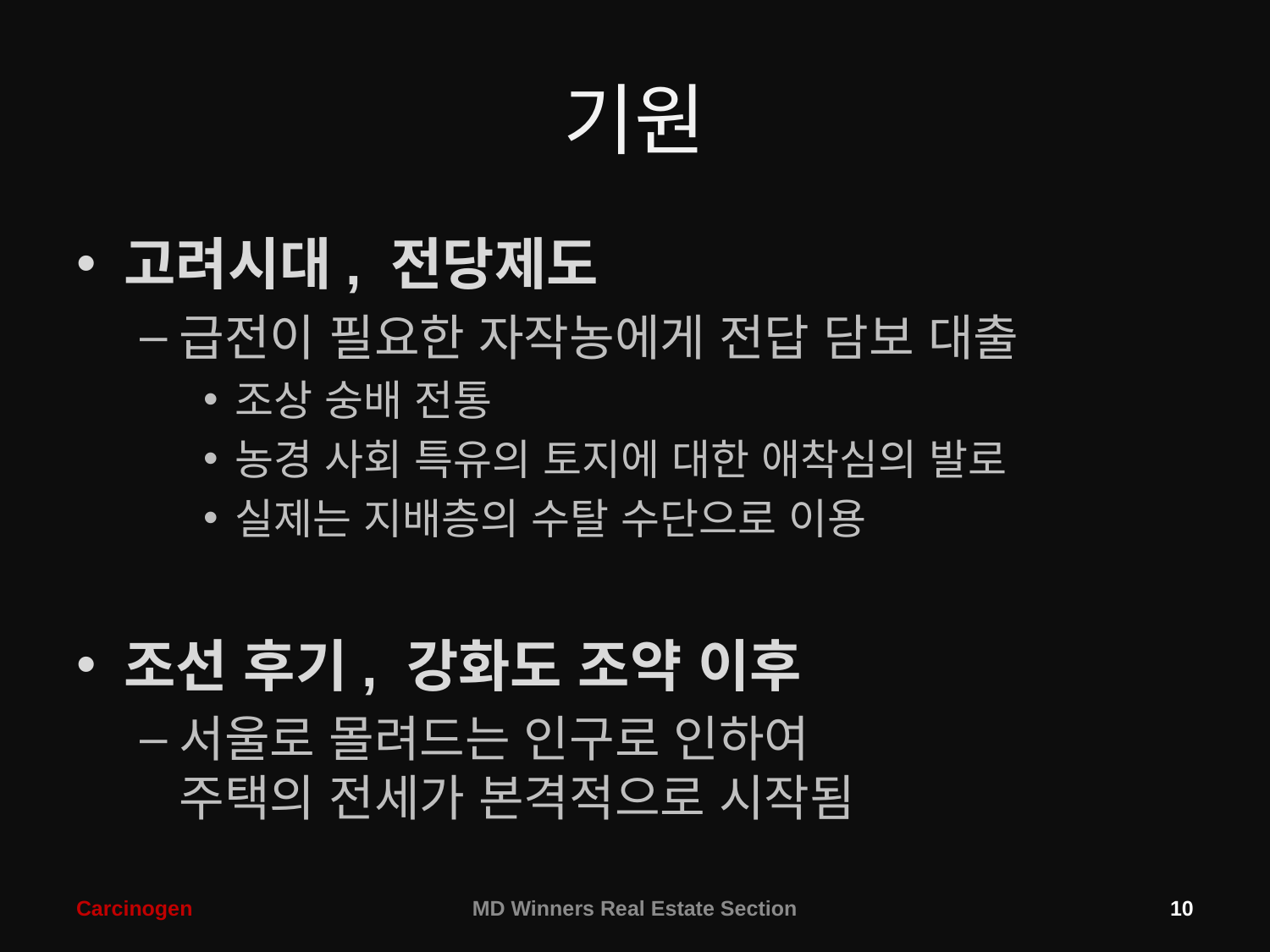

# 기원
고려시대, 전당제도
급전이 필요한 자작농에게 전답 담보 대출
조상 숭배 전통
농경 사회 특유의 토지에 대한 애착심의 발로
실제는 지배층의 수탈 수단으로 이용

조선 후기, 강화도 조약 이후
서울로 몰려드는 인구로 인하여
주택의 전세가 본격적으로 시작됨
Carcinogen
MD Winners Real Estate Section
10